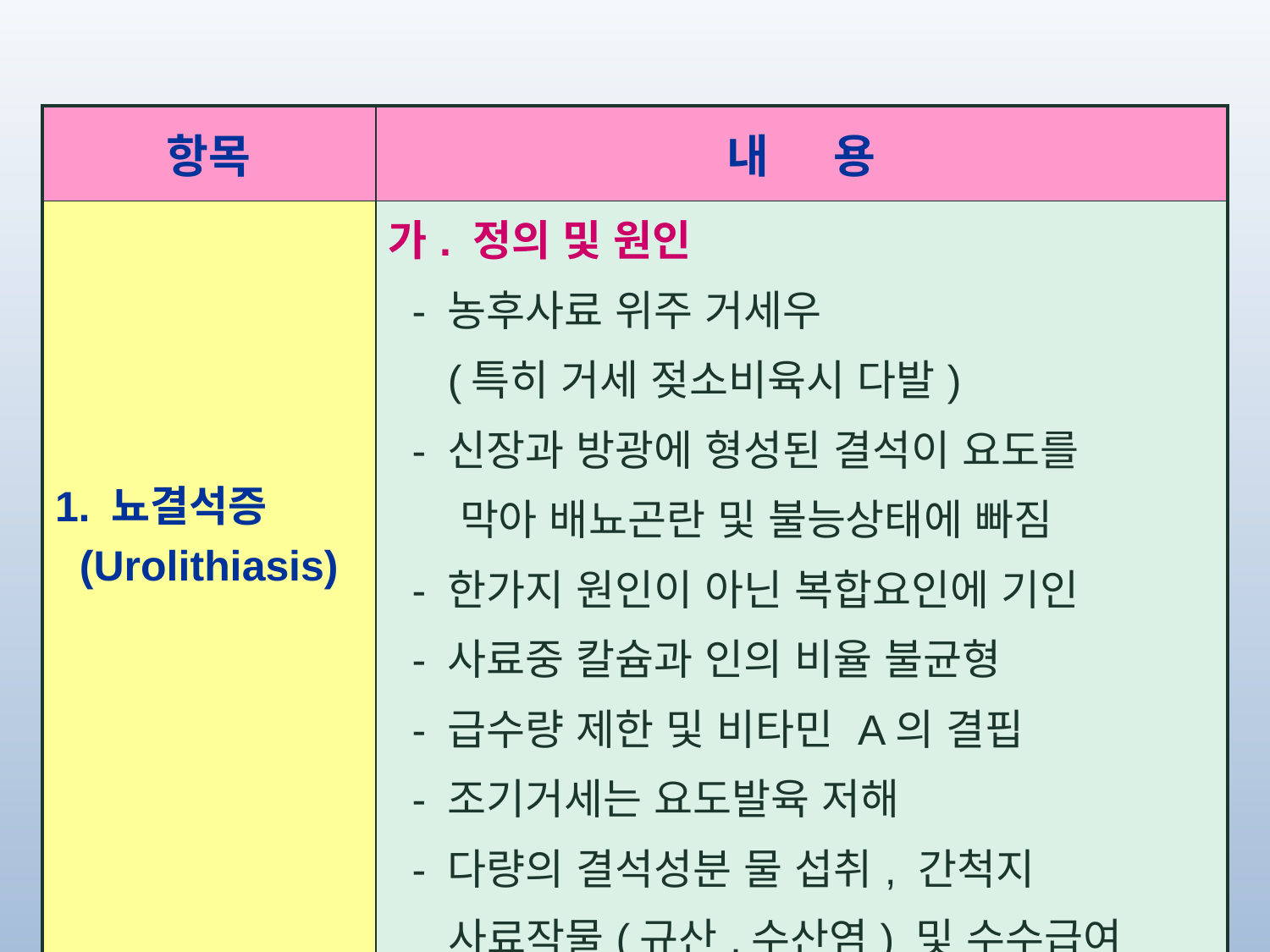

| 항목 | 내 용 |
| --- | --- |
| 1. 뇨결석증 (Urolithiasis) | 가. 정의 및 원인 - 농후사료 위주 거세우 (특히 거세 젖소비육시 다발) - 신장과 방광에 형성된 결석이 요도를 막아 배뇨곤란 및 불능상태에 빠짐 - 한가지 원인이 아닌 복합요인에 기인 - 사료중 칼슘과 인의 비율 불균형 - 급수량 제한 및 비타민 A의 결핍 - 조기거세는 요도발육 저해 - 다량의 결석성분 물 섭취, 간척지 사료작물(규산,수산염) 및 수수급여 |